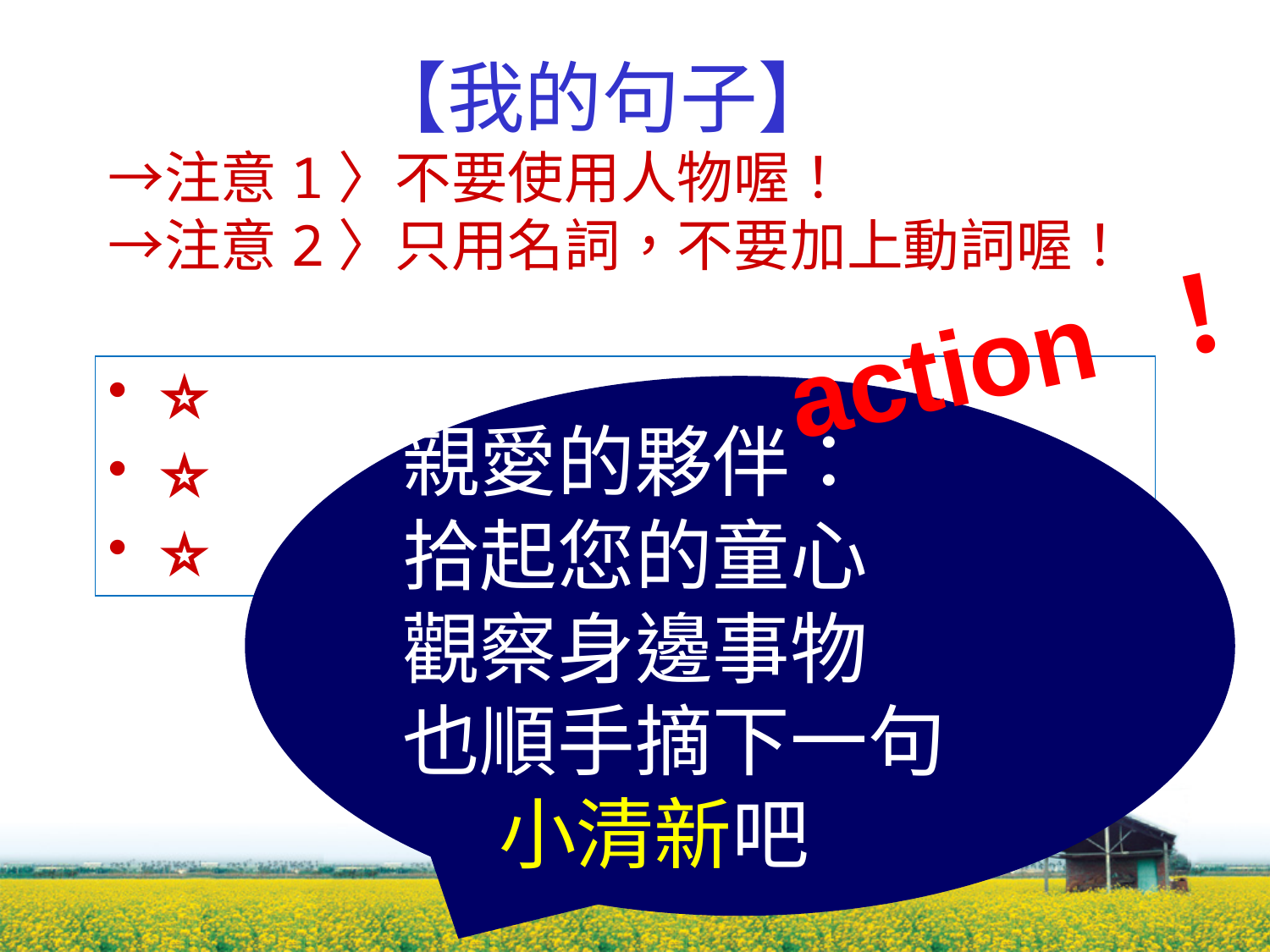

# 【我的句子】 →注意1〉不要使用人物喔！ →注意2〉只用名詞，不要加上動詞喔！
action ！
☆
☆
☆
親愛的夥伴：
拾起您的童心
觀察身邊事物
也順手摘下一句
  小清新吧